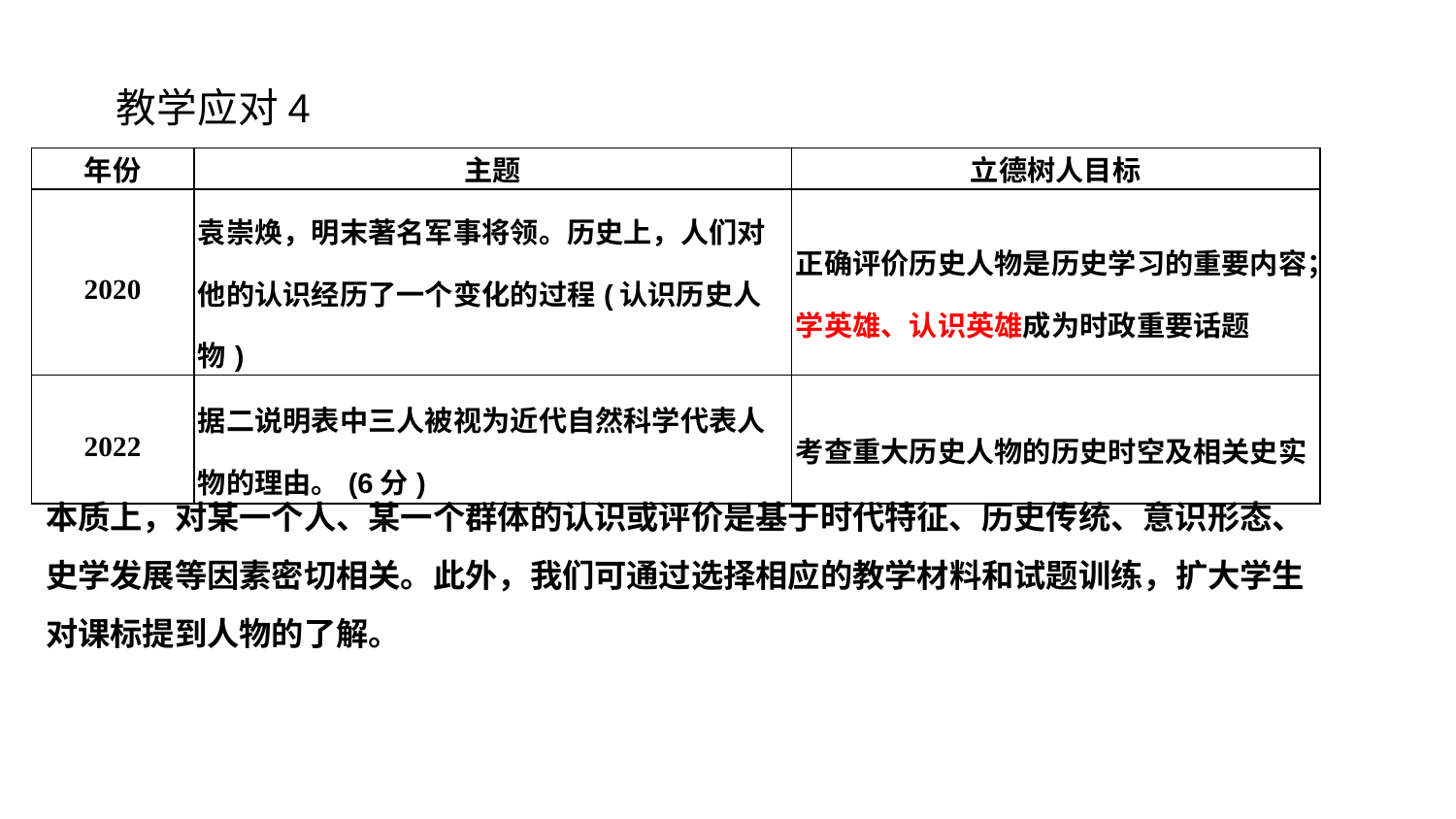

教学应对4
| 年份 | 主题 | 立德树人目标 |
| --- | --- | --- |
| 2020 | 袁崇焕，明末著名军事将领。历史上，人们对他的认识经历了一个变化的过程(认识历史人物) | 正确评价历史人物是历史学习的重要内容；学英雄、认识英雄成为时政重要话题 |
| 2022 | 据二说明表中三人被视为近代自然科学代表人物的理由。(6分) | 考查重大历史人物的历史时空及相关史实 |
本质上，对某一个人、某一个群体的认识或评价是基于时代特征、历史传统、意识形态、史学发展等因素密切相关。此外，我们可通过选择相应的教学材料和试题训练，扩大学生对课标提到人物的了解。